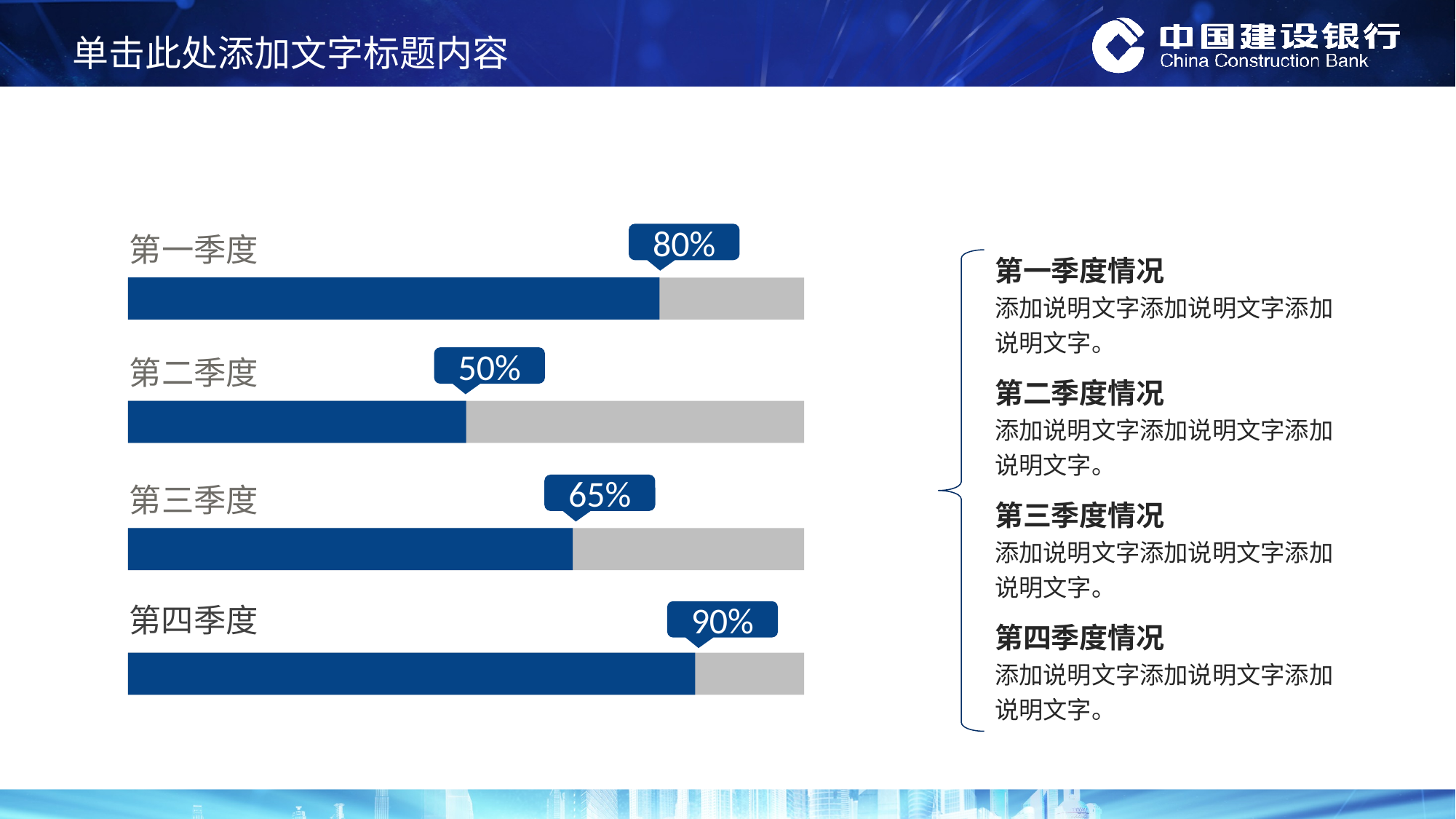

80%
第一季度

第一季度情况
添加说明文字添加说明文字添加说明文字。

50%
第二季度

第二季度情况
添加说明文字添加说明文字添加说明文字。
65%
第三季度

第三季度情况
添加说明文字添加说明文字添加说明文字。
第四季度

90%
第四季度情况
添加说明文字添加说明文字添加说明文字。